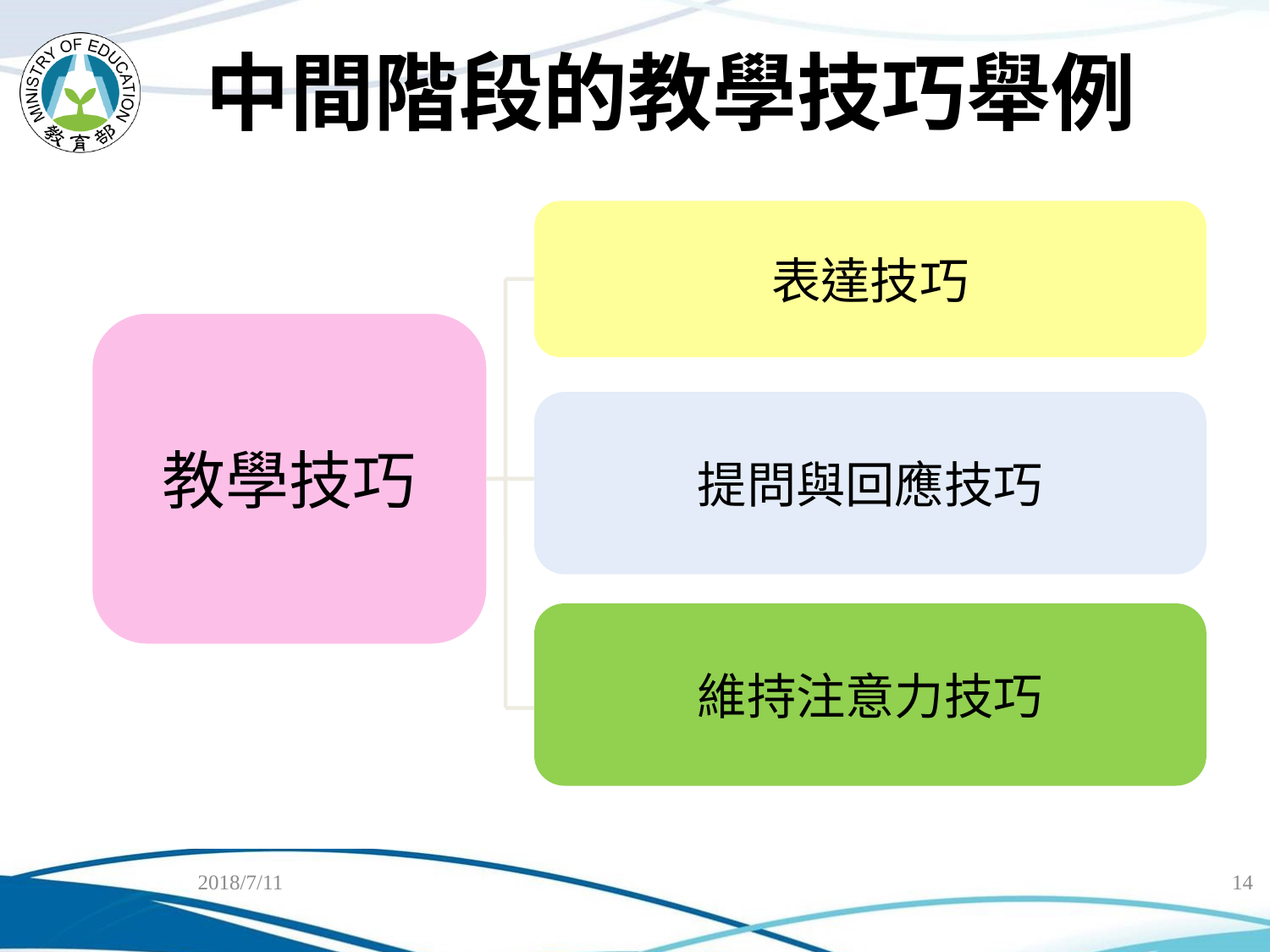

# 中間階段的教學技巧舉例
表達技巧

教學技巧
提問與回應技巧

維持注意力技巧

2018/7/11
14